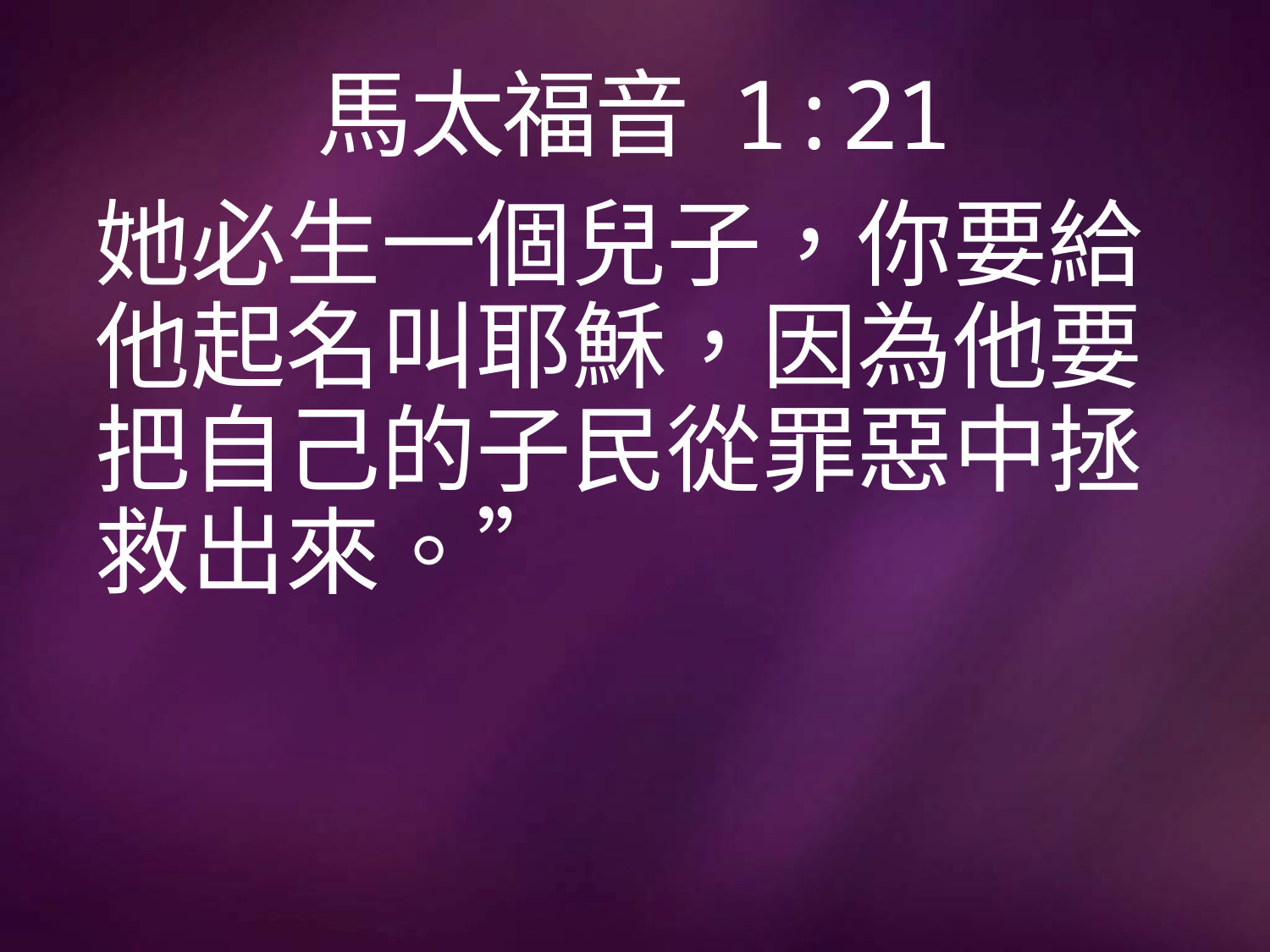

# 馬太福音 1:21
她必生一個兒子，你要給他起名叫耶穌，因為他要把自己的子民從罪惡中拯救出來。”